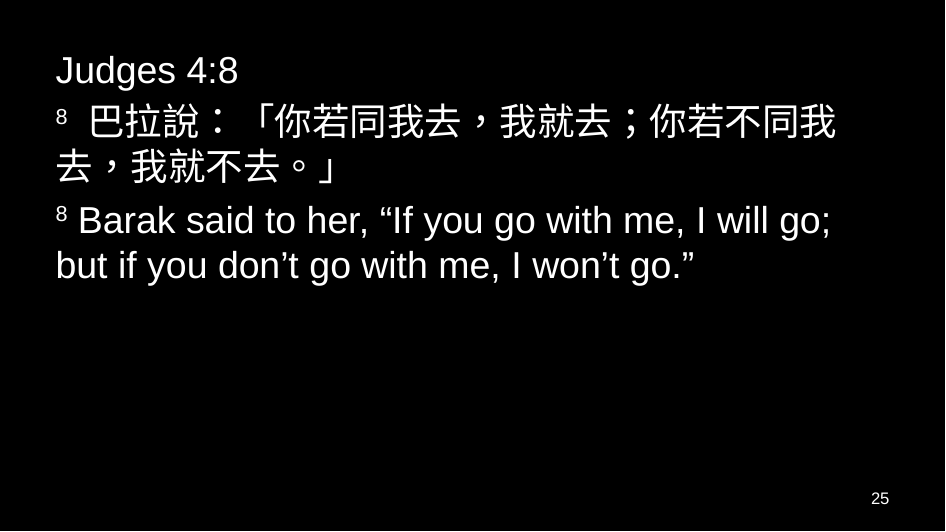

Judges 4:8
8 巴拉說：「你若同我去，我就去；你若不同我去，我就不去。」
8 Barak said to her, “If you go with me, I will go; but if you don’t go with me, I won’t go.”

25